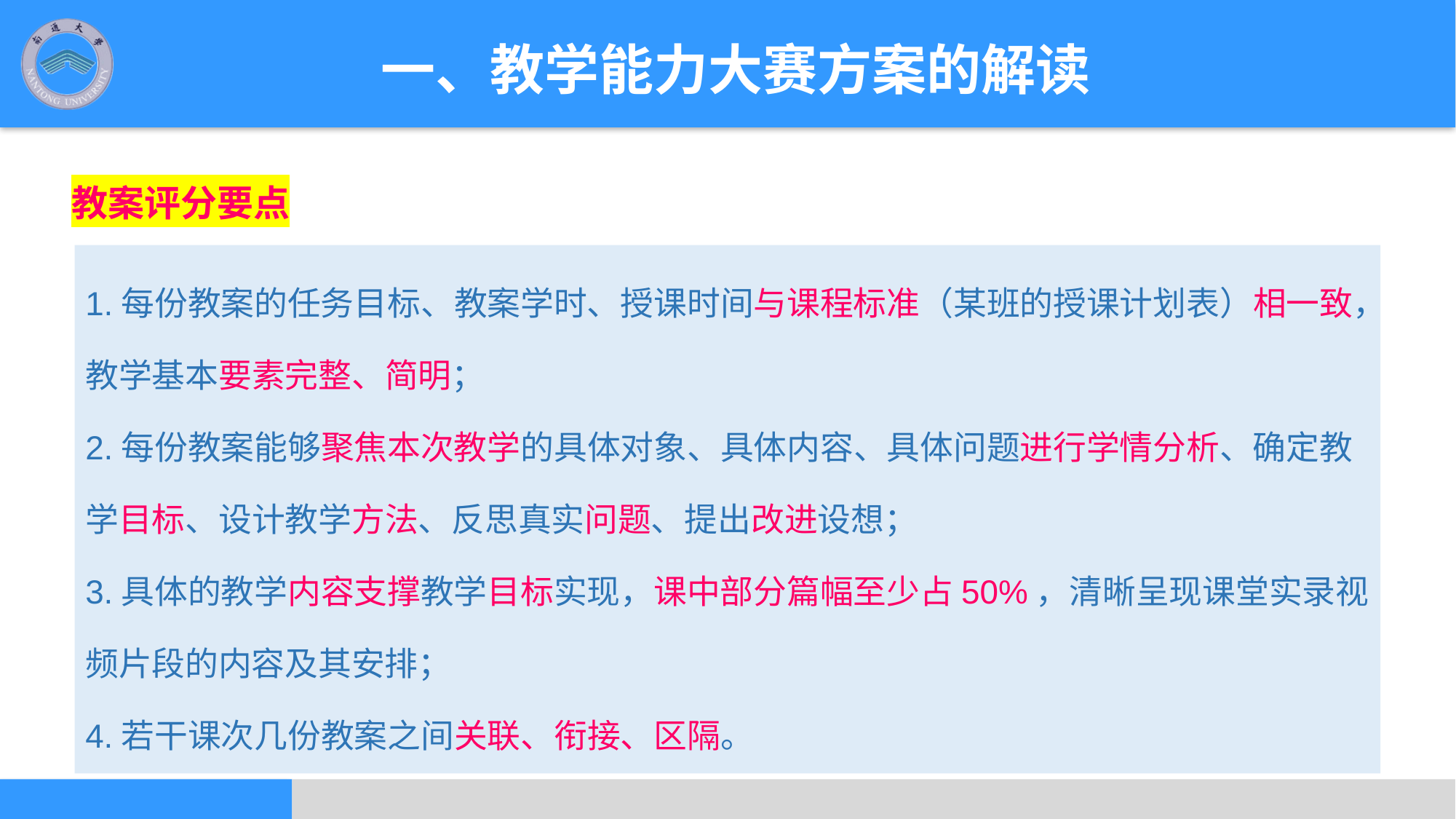

一、教学能力大赛方案的解读

教案评分要点
1.每份教案的任务目标、教案学时、授课时间与课程标准（某班的授课计划表）相一致，教学基本要素完整、简明；
2.每份教案能够聚焦本次教学的具体对象、具体内容、具体问题进行学情分析、确定教学目标、设计教学方法、反思真实问题、提出改进设想；
3.具体的教学内容支撑教学目标实现，课中部分篇幅至少占50%，清晰呈现课堂实录视频片段的内容及其安排；
4.若干课次几份教案之间关联、衔接、区隔。